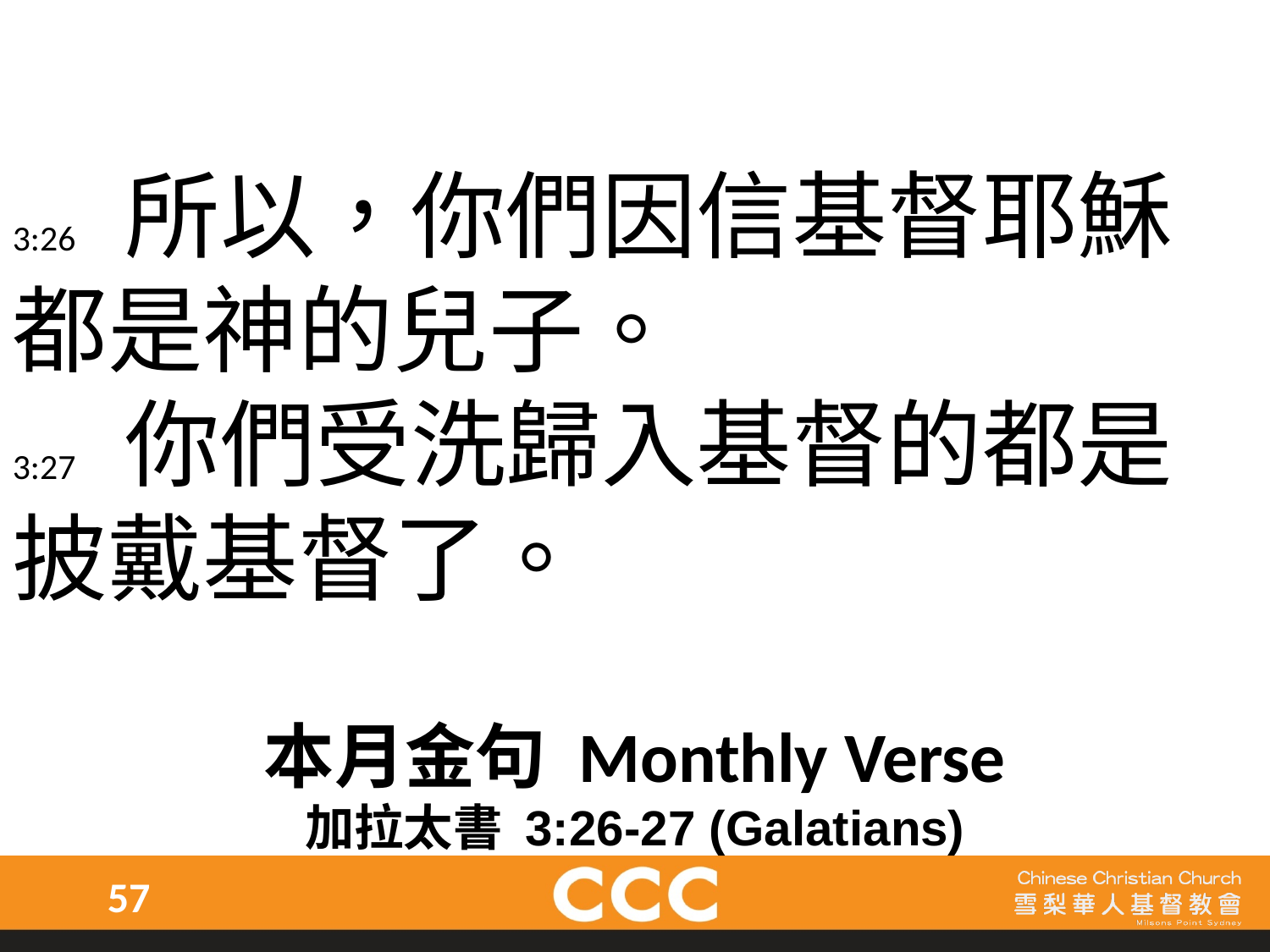

3:26 所以，你們因信基督耶穌都是神的兒子。
3:27 你們受洗歸入基督的都是披戴基督了。
本月金句 Monthly Verse
加拉太書 3:26-27 (Galatians)
57